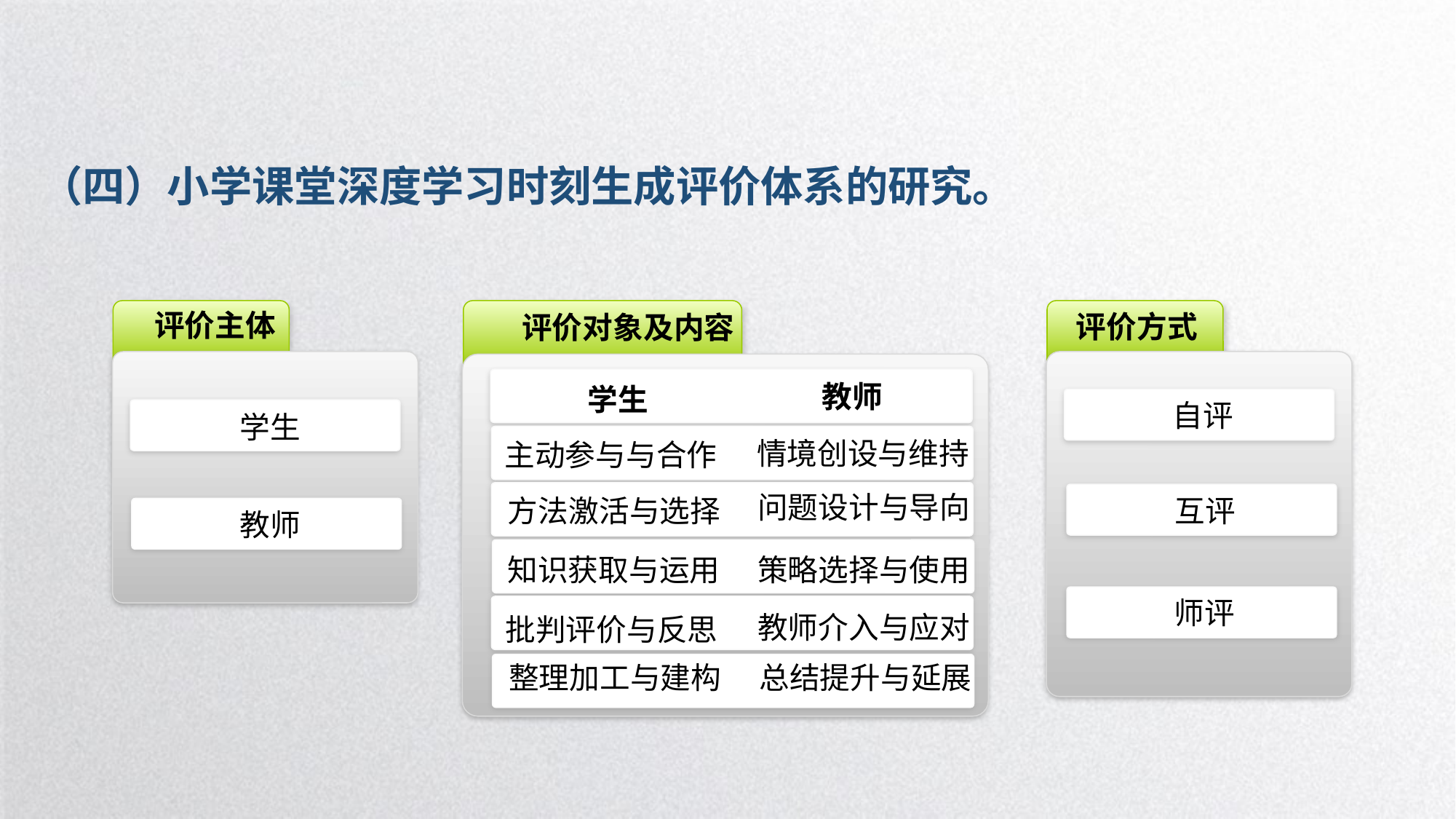

（四）小学课堂深度学习时刻生成评价体系的研究。

评价主体

学生

教师

评价对象及内容

教师
学生

情境创设与维持
主动参与与合作
问题设计与导向

方法激活与选择

知识获取与运用
策略选择与使用

教师介入与应对
批判评价与反思
整理加工与建构
总结提升与延展

评价方式

自评

互评
师评